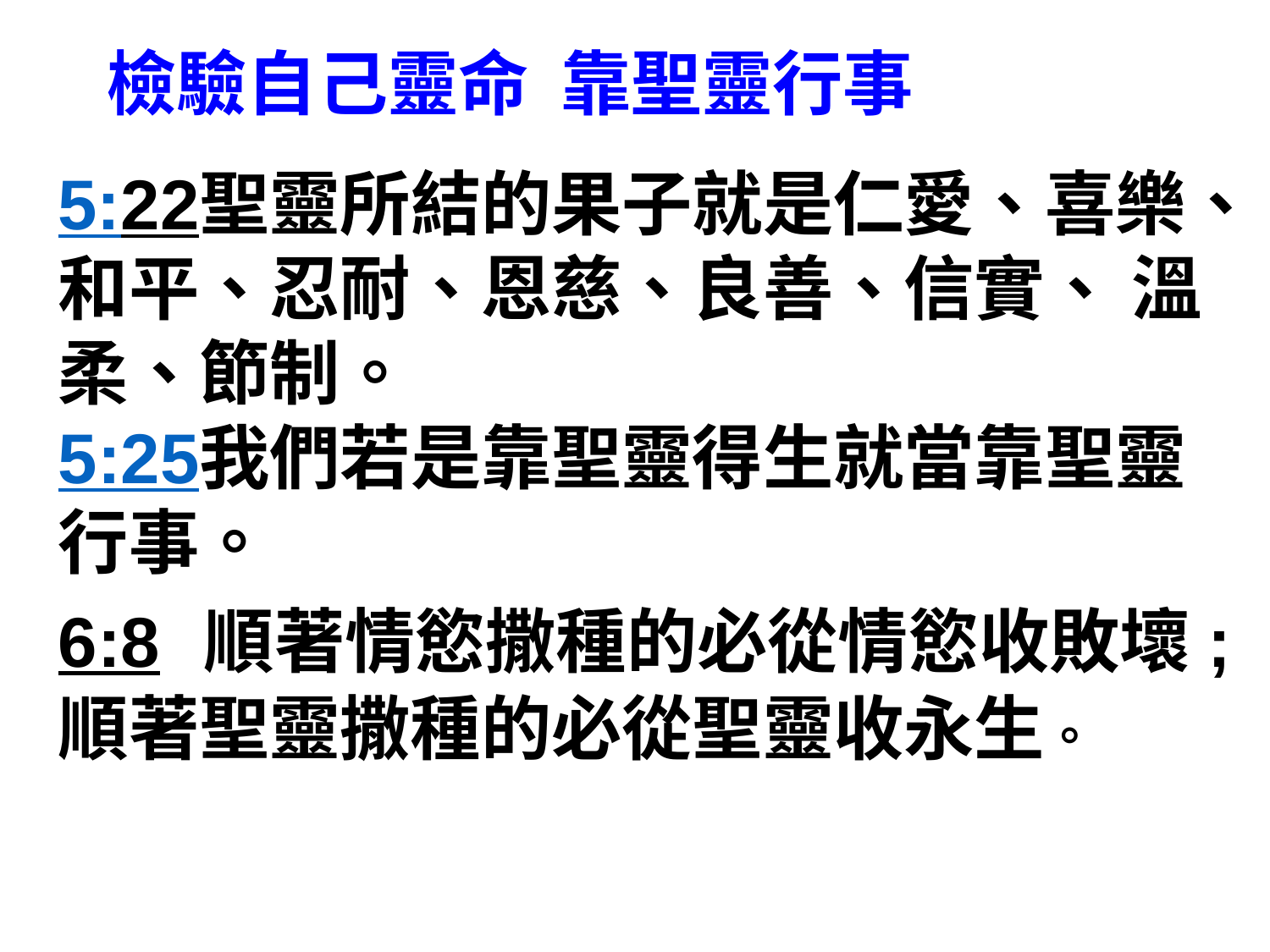

檢驗自己靈命  靠聖靈行事
5:22聖靈所結的果子就是仁愛、喜樂、和平、忍耐、恩慈、良善、信實、 溫柔、節制。
5:25我們若是靠聖靈得生就當靠聖靈行事。
6:8 順著情慾撒種的必從情慾收敗壞;順著聖靈撒種的必從聖靈收永生。